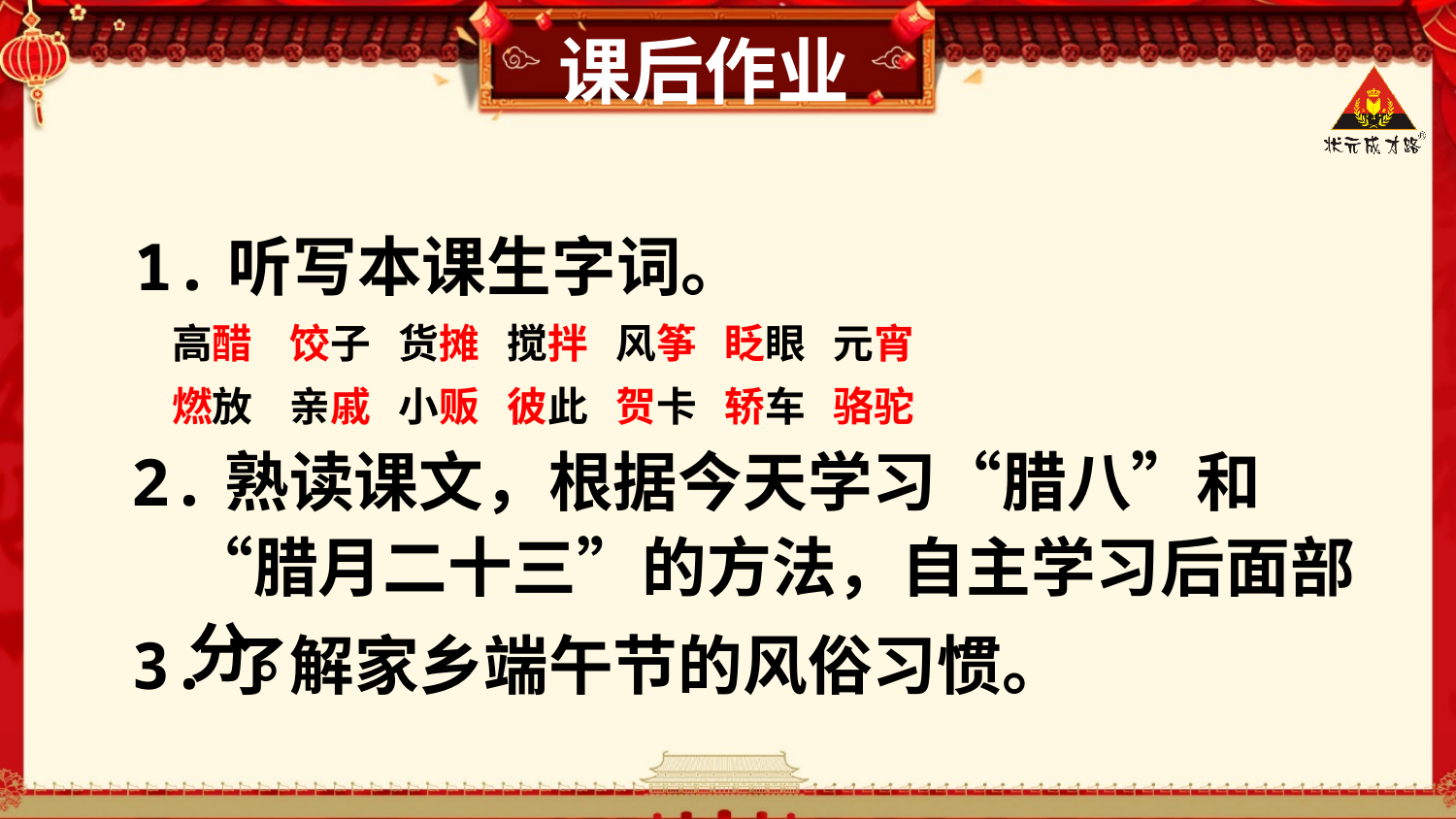

课后作业
1.听写本课生字词。
   高醋    饺子   货摊   搅拌   风筝   眨眼   元宵
   燃放    亲戚   小贩   彼此   贺卡   轿车   骆驼
2.熟读课文，根据今天学习“腊八”和“腊月二十三”的方法，自主学习后面部分。
3.了解家乡端午节的风俗习惯。